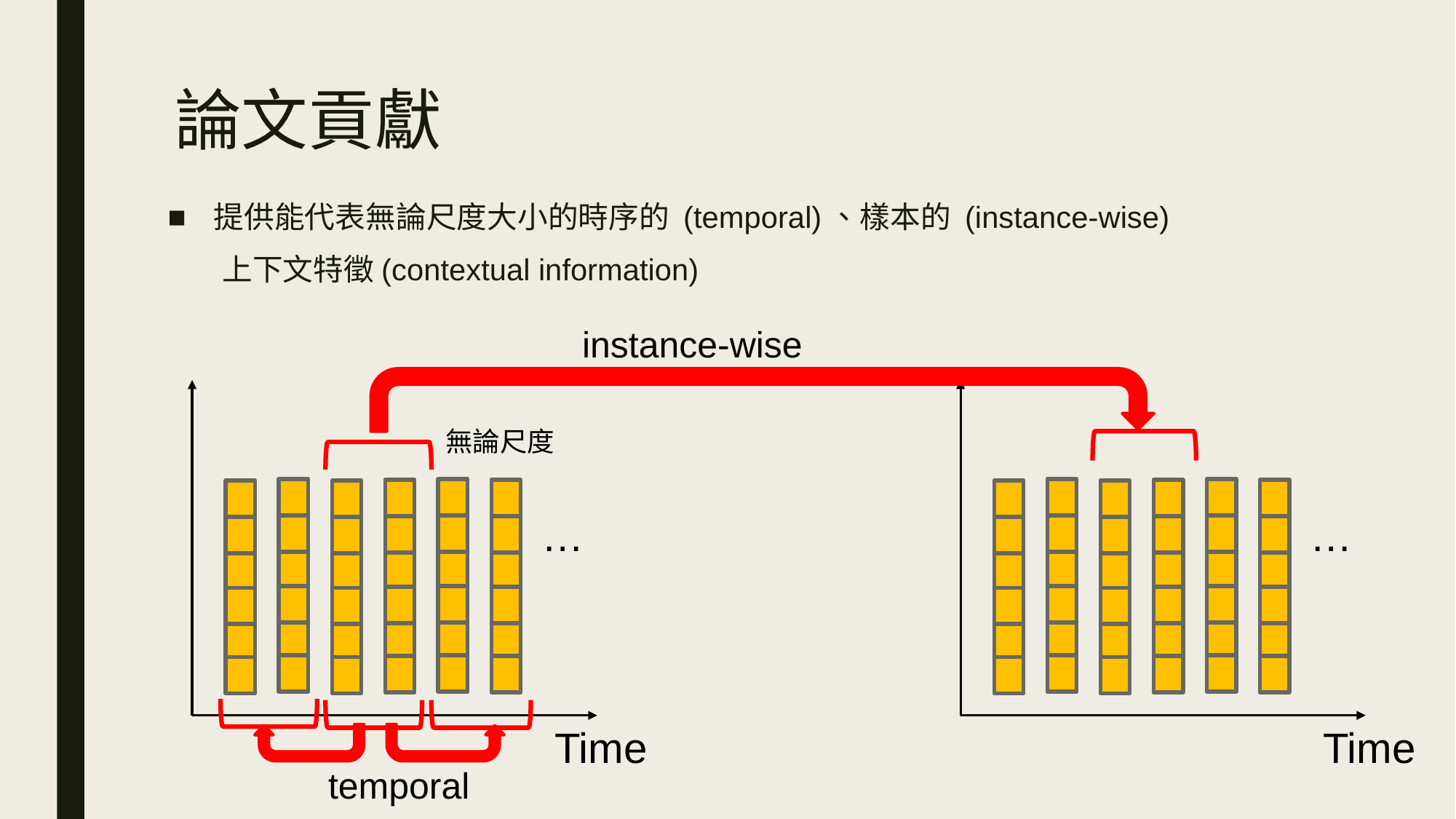

# 論文貢獻
提供能代表無論尺度大小的時序的 (temporal)、樣本的 (instance-wise)
       上下文特徵(contextual information)

instance-wise

無論尺度

…
…

Time
Time

temporal